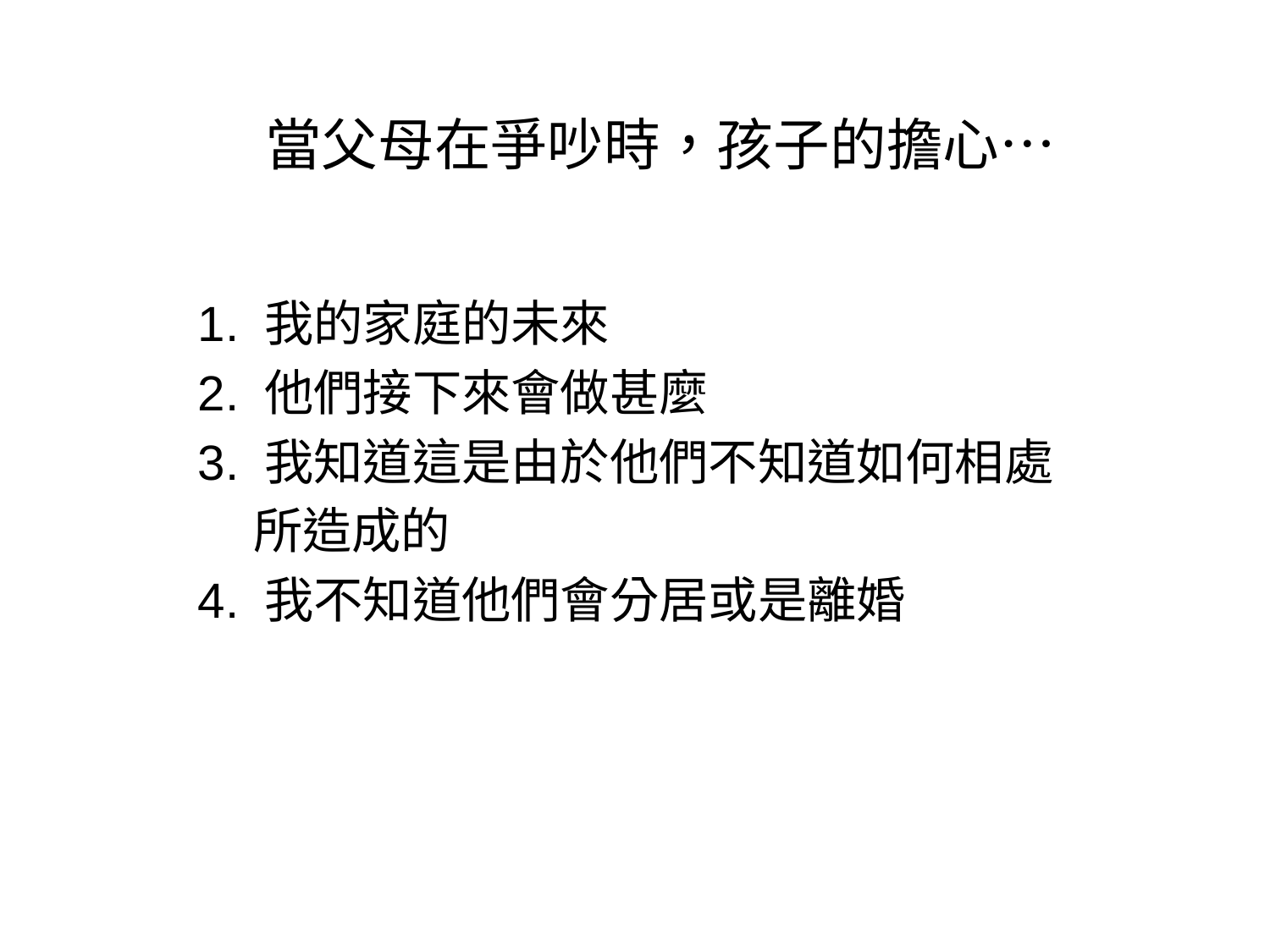

# 當父母在爭吵時，孩子的擔心…
1. 我的家庭的未來
2. 他們接下來會做甚麼
3. 我知道這是由於他們不知道如何相處
    所造成的
4. 我不知道他們會分居或是離婚